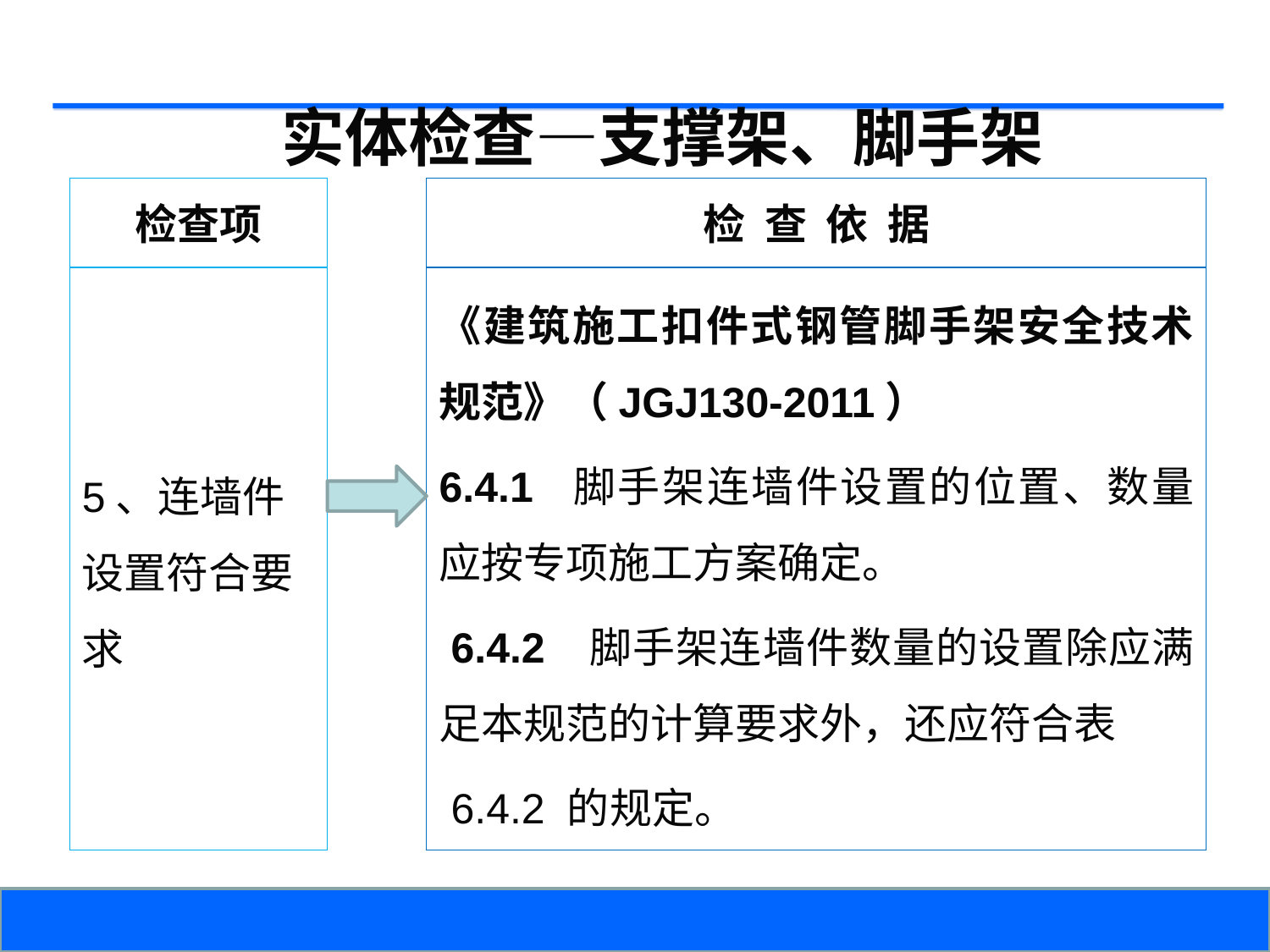

实体检查—支撑架、脚手架
检查项
检  查  依  据
5、连墙件设置符合要求
《建筑施工扣件式钢管脚手架安全技术规范》（JGJ130-2011）
6.4.1  脚手架连墙件设置的位置、数量应按专项施工方案确定。
 6.4.2	 脚手架连墙件数量的设置除应满足本规范的计算要求外，还应符合表
 6.4.2 的规定。